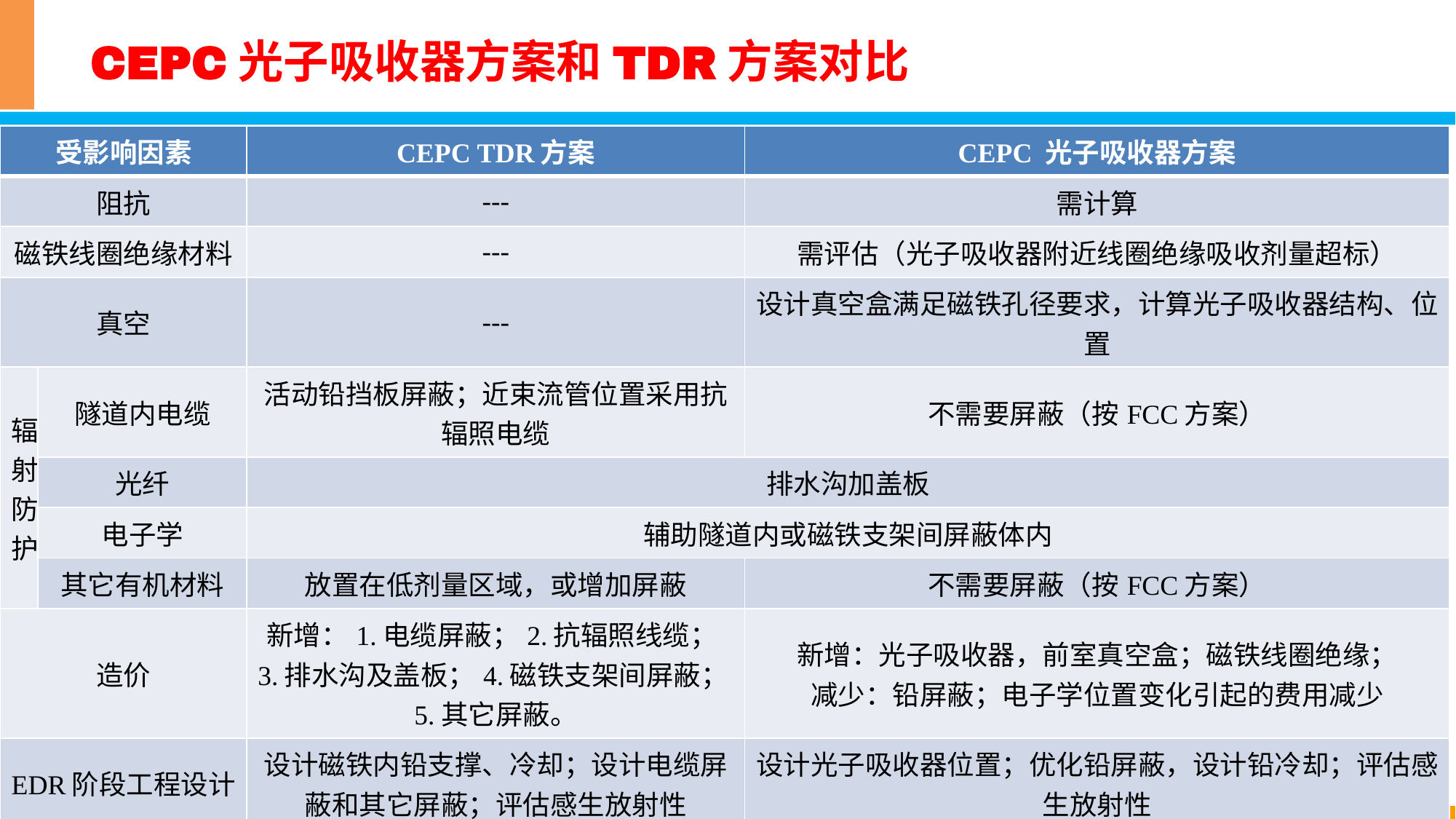

# CEPC光子吸收器方案和TDR方案对比
| 受影响因素 |  | CEPC TDR方案 | CEPC 光子吸收器方案 |
| --- | --- | --- | --- |
| 阻抗 |  | --- | 需计算 |
| 磁铁线圈绝缘材料 |  | --- | 需评估（光子吸收器附近线圈绝缘吸收剂量超标） |
| 真空 |  | --- | 设计真空盒满足磁铁孔径要求，计算光子吸收器结构、位置 |
| 辐射防护 | 隧道内电缆 | 活动铅挡板屏蔽；近束流管位置采用抗辐照电缆 | 不需要屏蔽（按FCC方案） |
|  | 光纤 | 排水沟加盖板 |  |
|  | 电子学 | 辅助隧道内或磁铁支架间屏蔽体内 |  |
|  | 其它有机材料 | 放置在低剂量区域，或增加屏蔽 | 不需要屏蔽（按FCC方案） |
| 造价 |  | 新增：1.电缆屏蔽；2.抗辐照线缆；3.排水沟及盖板；4.磁铁支架间屏蔽；5.其它屏蔽。 | 新增：光子吸收器，前室真空盒；磁铁线圈绝缘； 减少：铅屏蔽；电子学位置变化引起的费用减少 |
| EDR阶段工程设计 |  | 设计磁铁内铅支撑、冷却；设计电缆屏蔽和其它屏蔽；评估感生放射性 | 设计光子吸收器位置；优化铅屏蔽，设计铅冷却；评估感生放射性 |

15